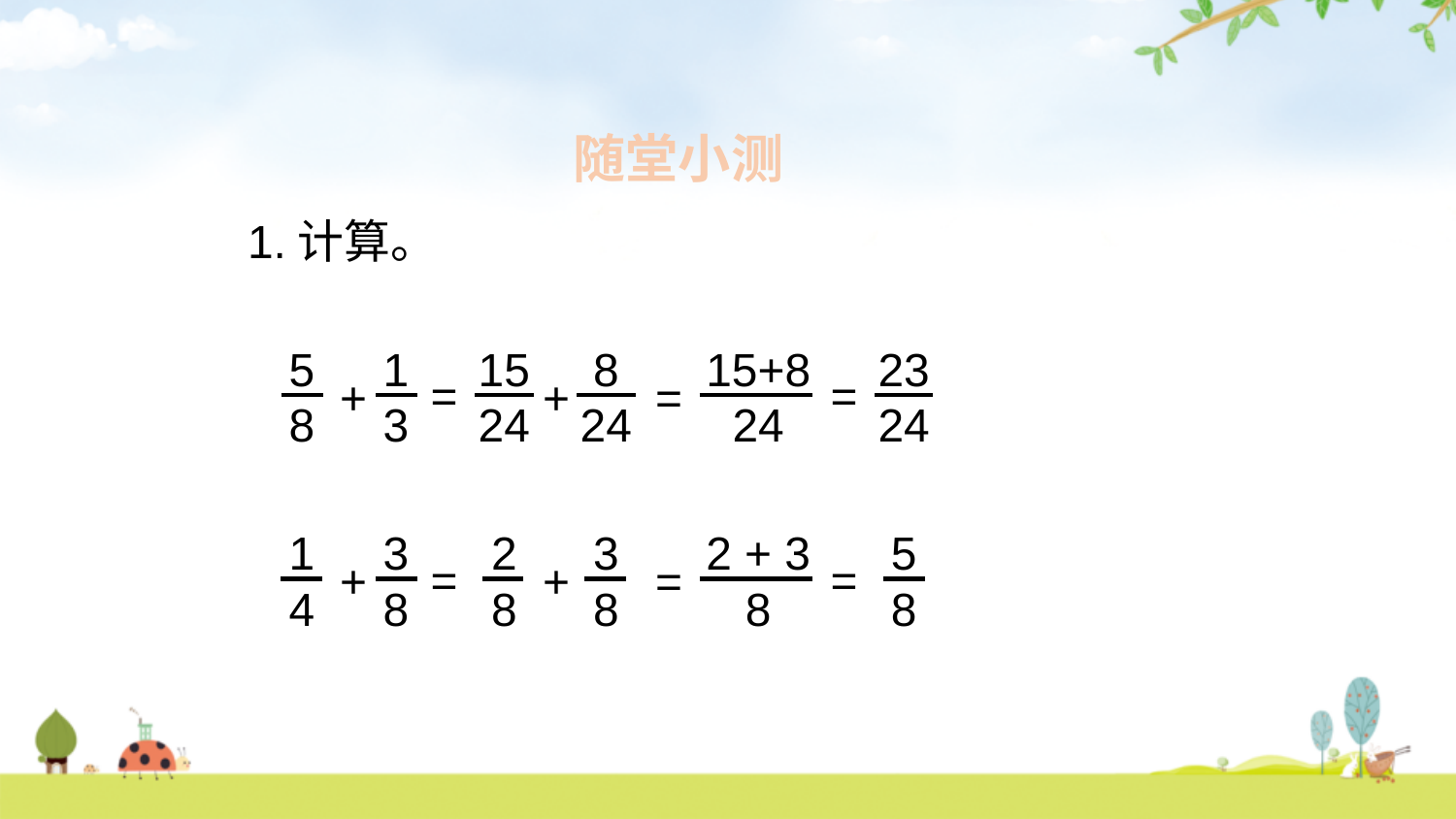

随堂小测
1.计算。
5
8
1
3
+
15
24
8
24
+
15+8
24
=
23
24
=
=
1
4
3
8
+
2
8
3
8
+
2 + 3
8
=
5
8
=
=